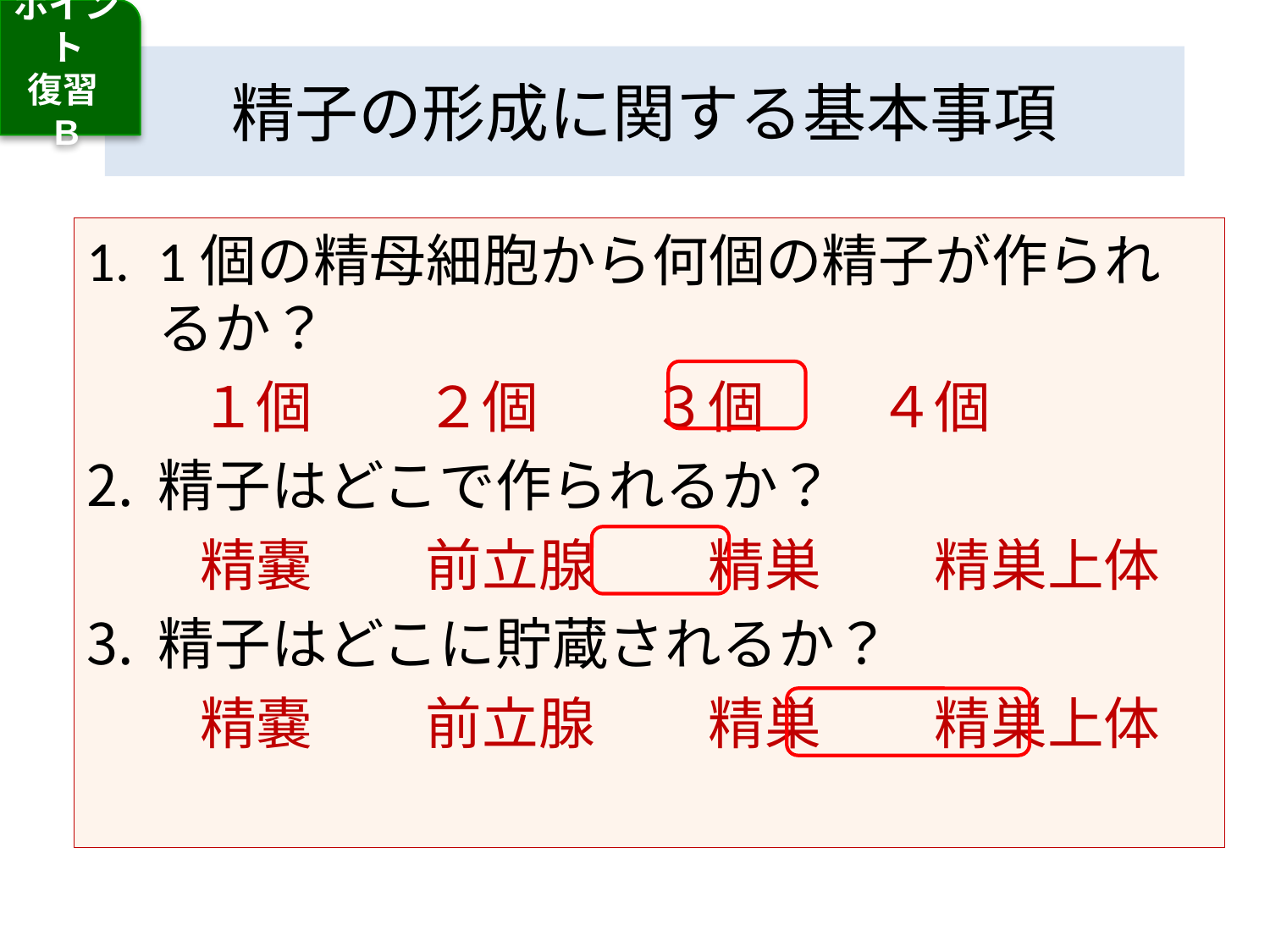

ポイント
復習
B
# 精子の形成に関する基本事項
1個の精母細胞から何個の精子が作られるか？
　　１個　　２個　　３個　　４個
精子はどこで作られるか？
　　精嚢　　前立腺　　精巣　　精巣上体
精子はどこに貯蔵されるか？
　　精嚢　　前立腺　　精巣　　精巣上体